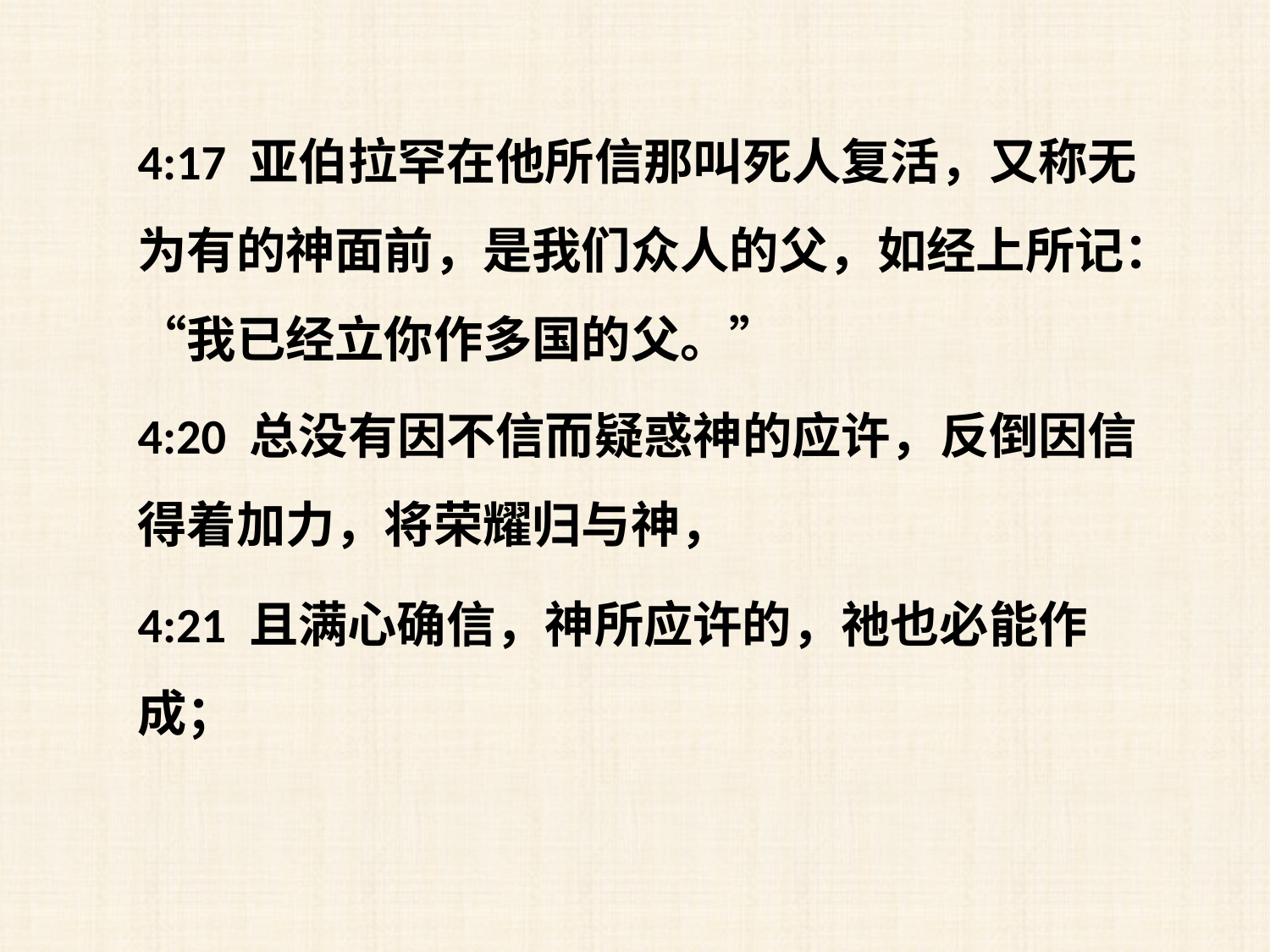

4:17 亚伯拉罕在他所信那叫死人复活，又称无为有的神面前，是我们众人的父，如经上所记：“我已经立你作多国的父。”
4:20 总没有因不信而疑惑神的应许，反倒因信得着加力，将荣耀归与神，
4:21 且满心确信，神所应许的，祂也必能作成；